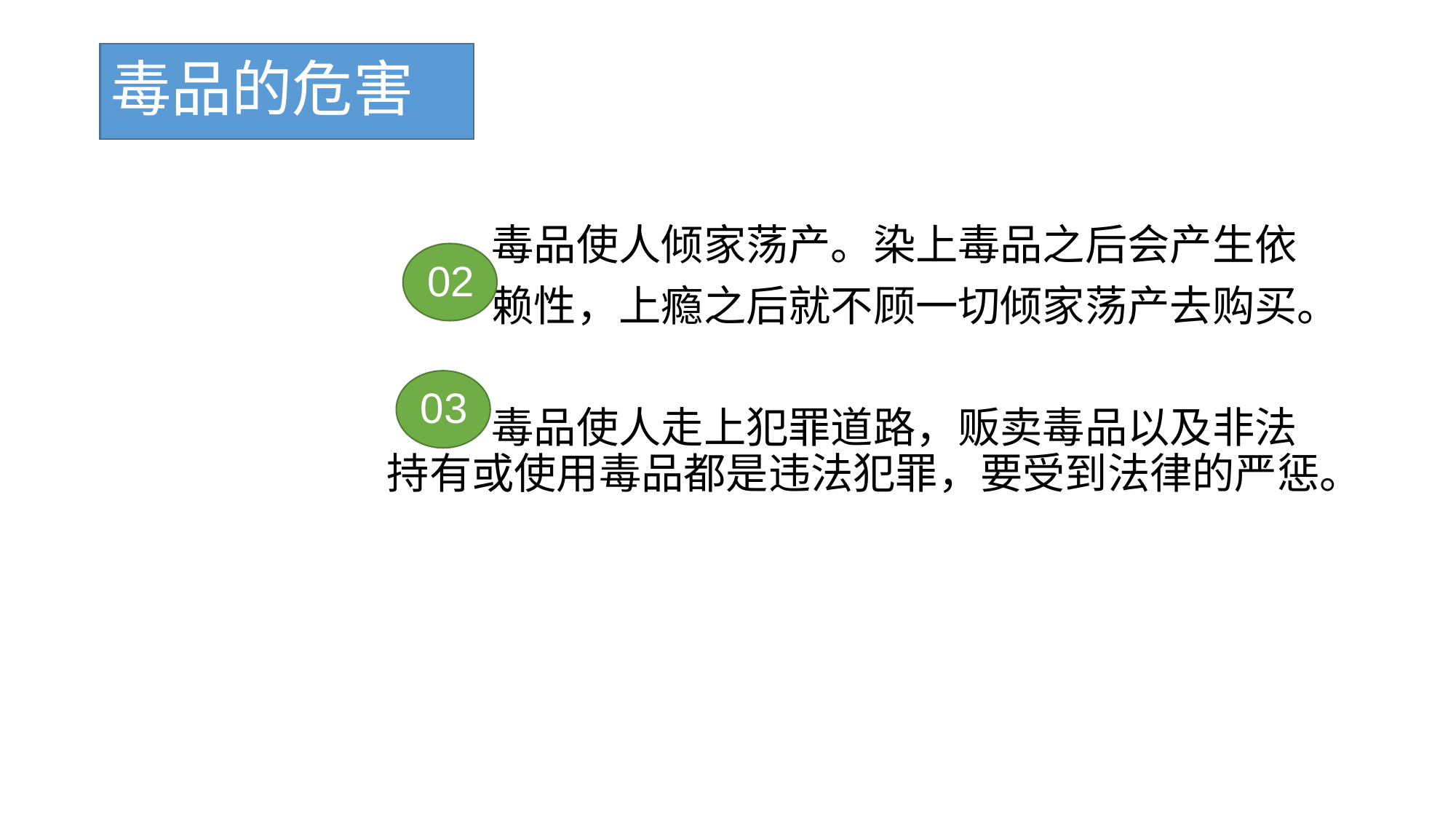

# 毒品的危害
          毒品使人倾家荡产。染上毒品之后会产生依
          赖性，上瘾之后就不顾一切倾家荡产去购买。

          毒品使人走上犯罪道路，贩卖毒品以及非法    持有或使用毒品都是违法犯罪，要受到法律的严惩。

02

03